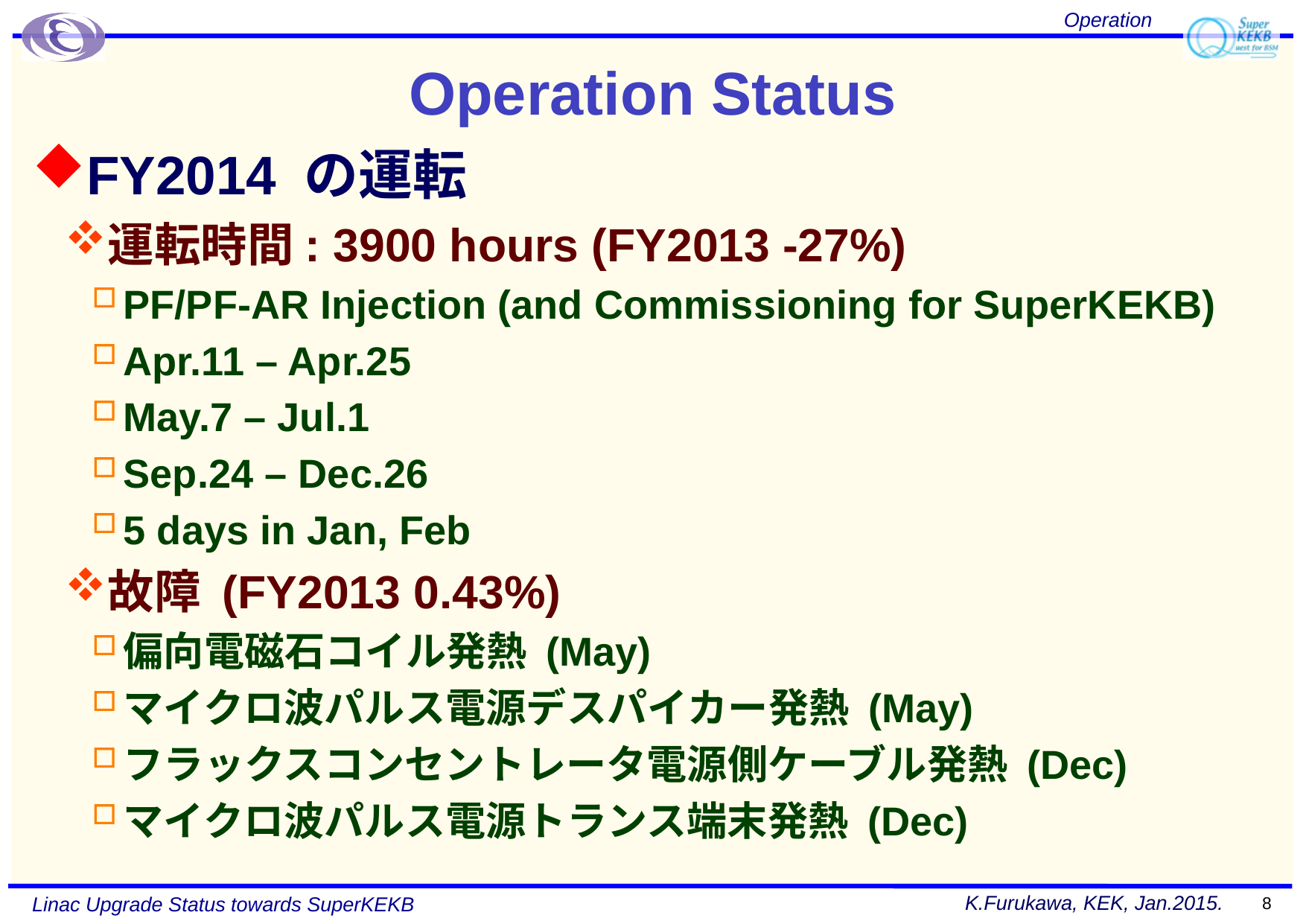

Operation
# Operation Status
FY2014 の運転
運転時間: 3900 hours (FY2013 -27%)
PF/PF-AR Injection (and Commissioning for SuperKEKB)
Apr.11 – Apr.25
May.7 – Jul.1
Sep.24 – Dec.26
5 days in Jan, Feb
故障 (FY2013 0.43%)
偏向電磁石コイル発熱 (May)
マイクロ波パルス電源デスパイカー発熱 (May)
フラックスコンセントレータ電源側ケーブル発熱 (Dec)
マイクロ波パルス電源トランス端末発熱 (Dec)
8